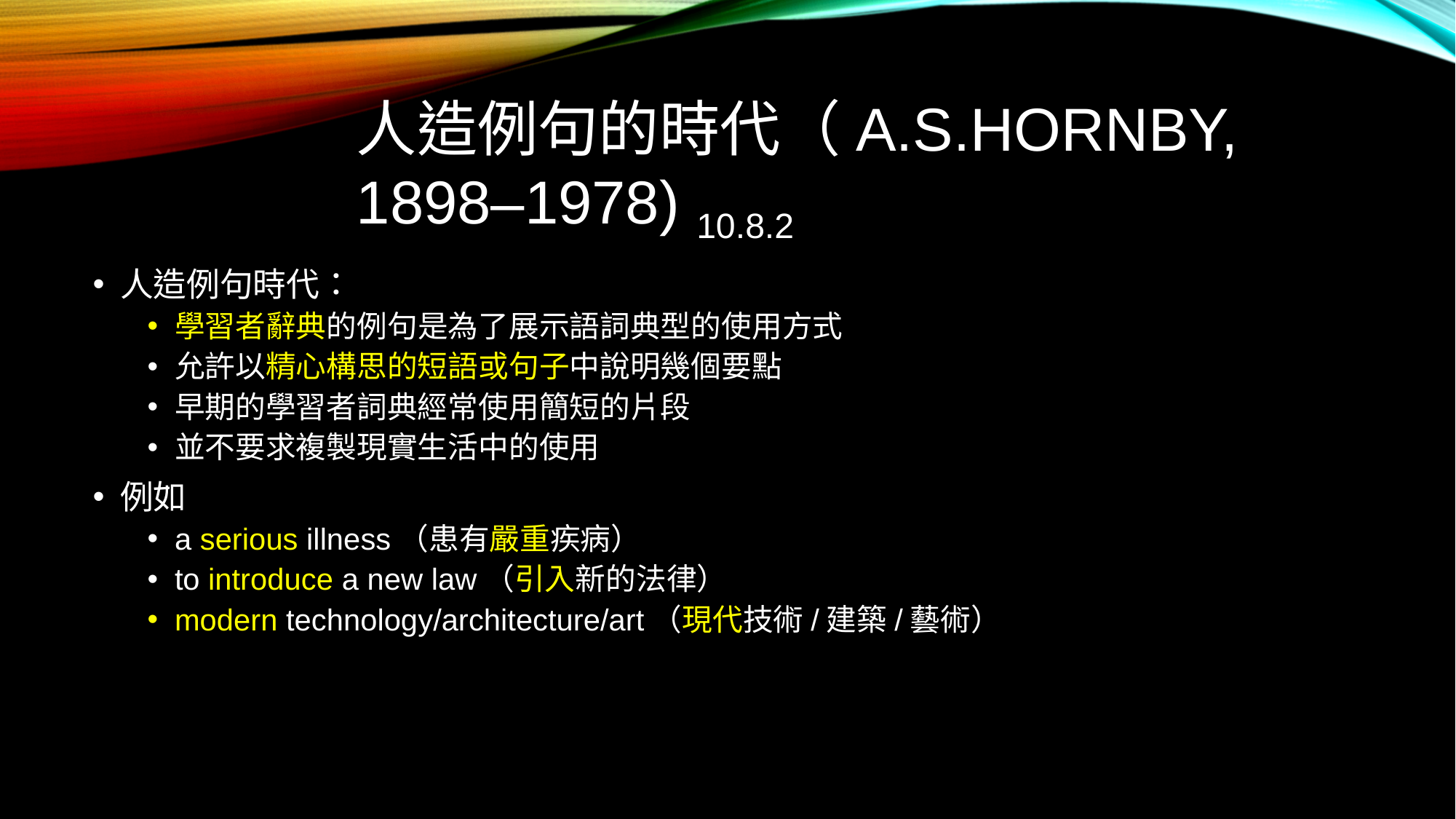

# 人造例句的時代（A.S.Hornby, 1898–1978) 10.8.2
人造例句時代：
學習者辭典的例句是為了展示語詞典型的使用方式
允許以精心構思的短語或句子中說明幾個要點
早期的學習者詞典經常使用簡短的片段
並不要求複製現實生活中的使用
例如
a serious illness（患有嚴重疾病）
to introduce a new law（引入新的法律）
modern technology/architecture/art（現代技術/建築/藝術）